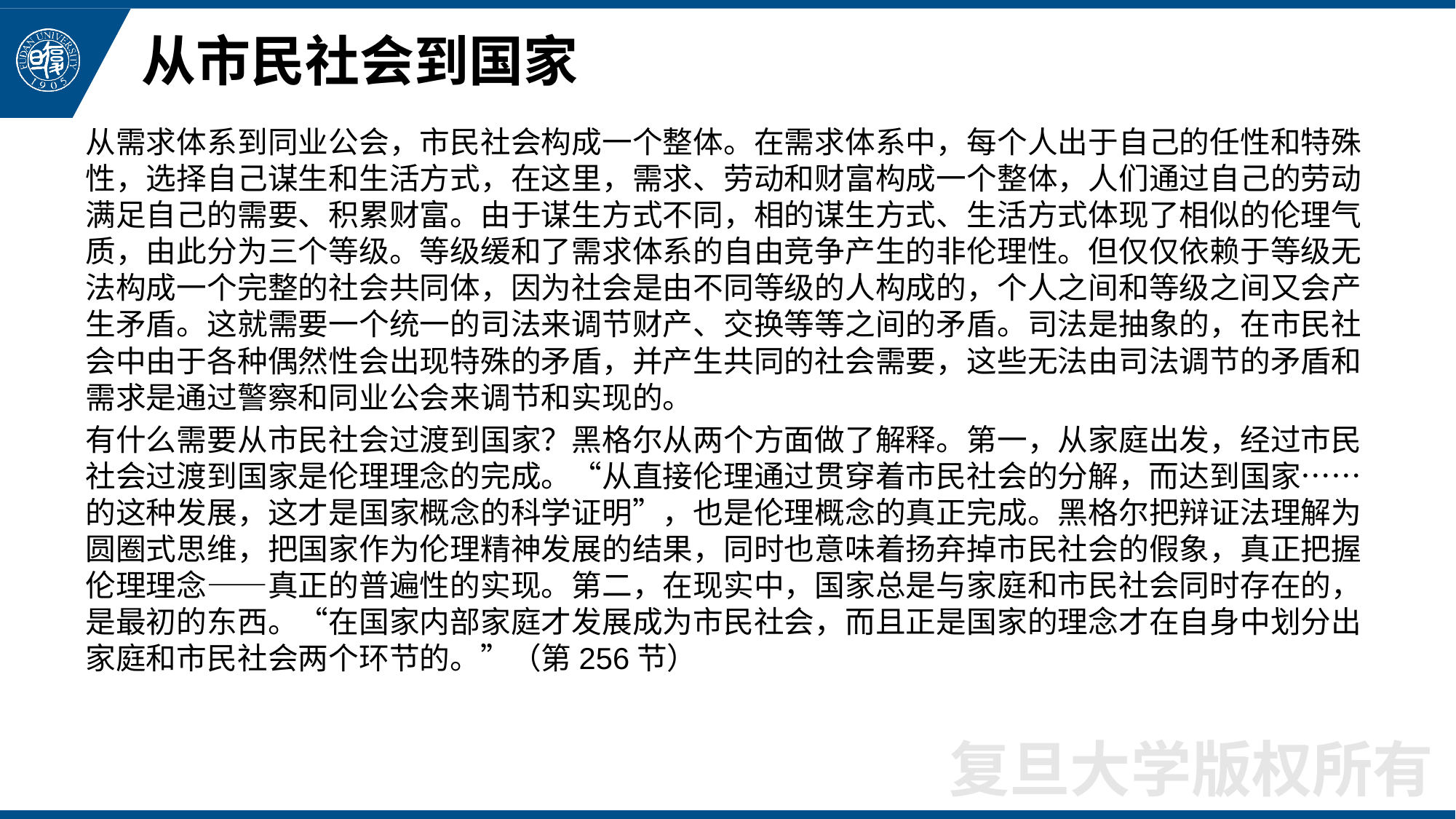

# 从市民社会到国家
从需求体系到同业公会，市民社会构成一个整体。在需求体系中，每个人出于自己的任性和特殊性，选择自己谋生和生活方式，在这里，需求、劳动和财富构成一个整体，人们通过自己的劳动满足自己的需要、积累财富。由于谋生方式不同，相的谋生方式、生活方式体现了相似的伦理气质，由此分为三个等级。等级缓和了需求体系的自由竞争产生的非伦理性。但仅仅依赖于等级无法构成一个完整的社会共同体，因为社会是由不同等级的人构成的，个人之间和等级之间又会产生矛盾。这就需要一个统一的司法来调节财产、交换等等之间的矛盾。司法是抽象的，在市民社会中由于各种偶然性会出现特殊的矛盾，并产生共同的社会需要，这些无法由司法调节的矛盾和需求是通过警察和同业公会来调节和实现的。
有什么需要从市民社会过渡到国家？黑格尔从两个方面做了解释。第一，从家庭出发，经过市民社会过渡到国家是伦理理念的完成。“从直接伦理通过贯穿着市民社会的分解，而达到国家……的这种发展，这才是国家概念的科学证明”，也是伦理概念的真正完成。黑格尔把辩证法理解为圆圈式思维，把国家作为伦理精神发展的结果，同时也意味着扬弃掉市民社会的假象，真正把握伦理理念——真正的普遍性的实现。第二，在现实中，国家总是与家庭和市民社会同时存在的，是最初的东西。“在国家内部家庭才发展成为市民社会，而且正是国家的理念才在自身中划分出家庭和市民社会两个环节的。”（第256节）